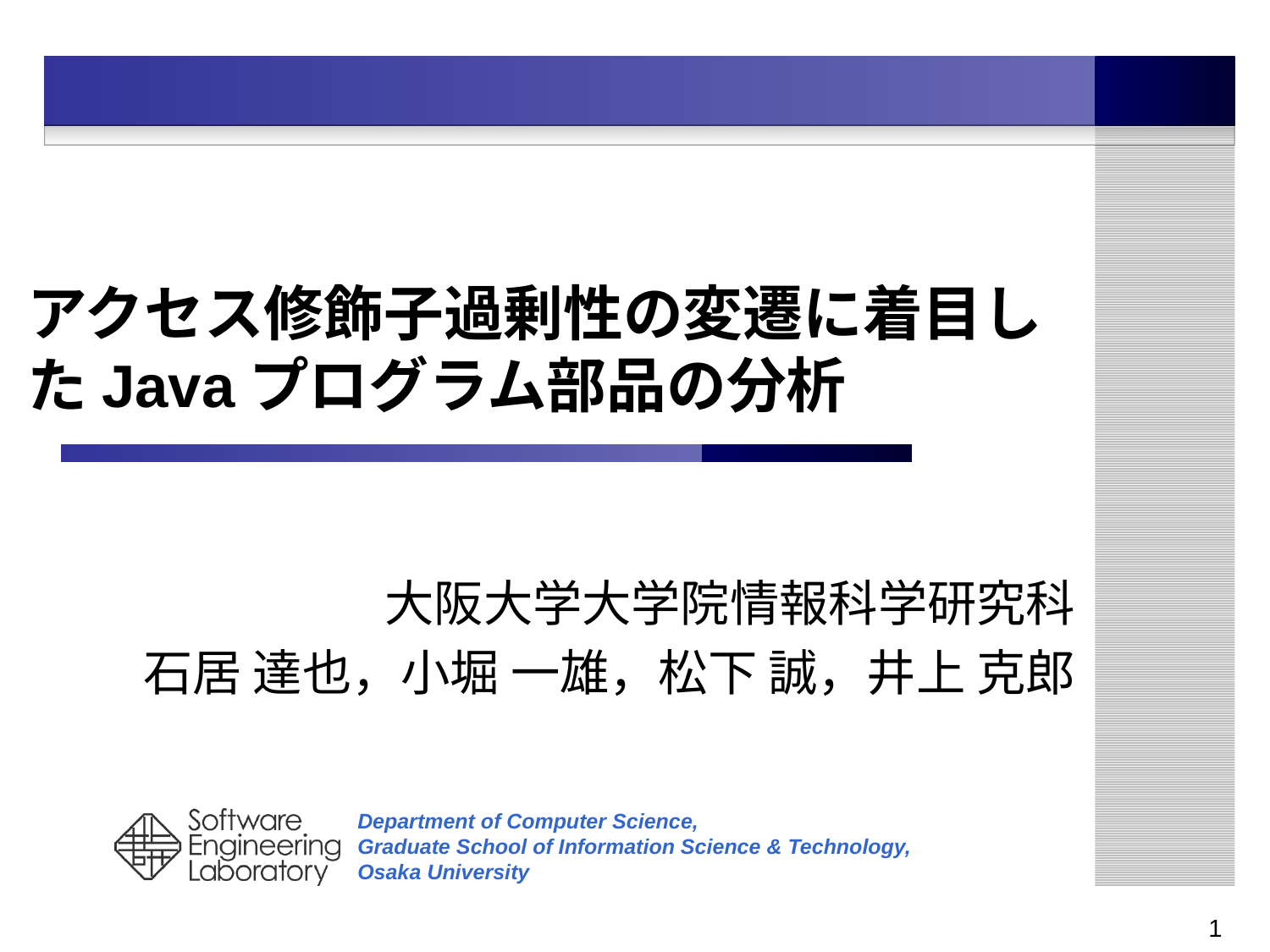

# アクセス修飾子過剰性の変遷に着目したJavaプログラム部品の分析
大阪大学大学院情報科学研究科
石居 達也，小堀 一雄，松下 誠，井上 克郎
1